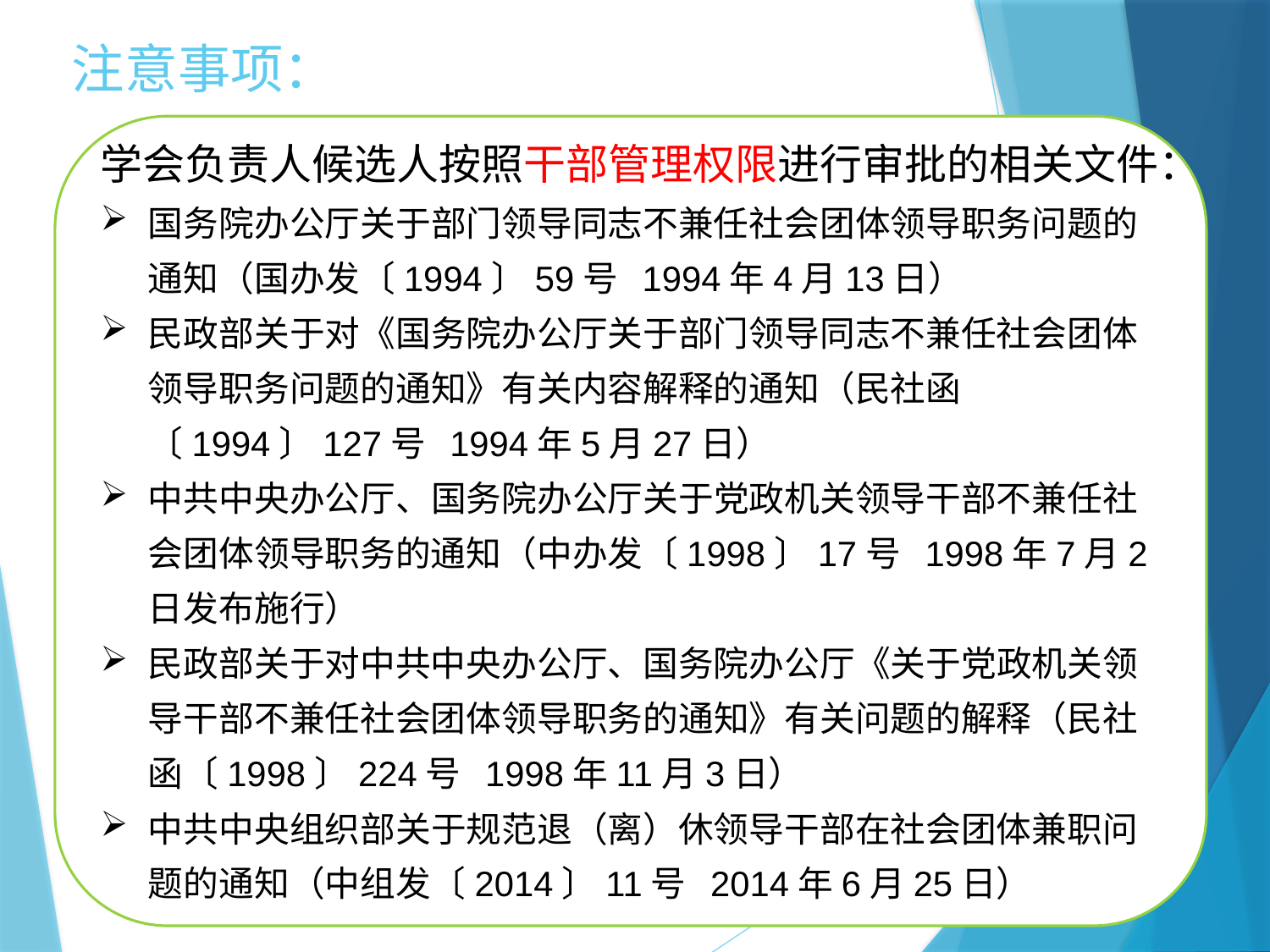

注意事项：
学会负责人候选人按照干部管理权限进行审批的相关文件：
国务院办公厅关于部门领导同志不兼任社会团体领导职务问题的通知（国办发〔1994〕59号  1994年4月13日）
民政部关于对《国务院办公厅关于部门领导同志不兼任社会团体领导职务问题的通知》有关内容解释的通知（民社函〔1994〕127号  1994年5月27日）
中共中央办公厅、国务院办公厅关于党政机关领导干部不兼任社会团体领导职务的通知（中办发〔1998〕17号  1998年7月2日发布施行）
民政部关于对中共中央办公厅、国务院办公厅《关于党政机关领导干部不兼任社会团体领导职务的通知》有关问题的解释（民社函〔1998〕224号  1998年11月3日）
中共中央组织部关于规范退（离）休领导干部在社会团体兼职问题的通知（中组发〔2014〕11号  2014年6月25日）